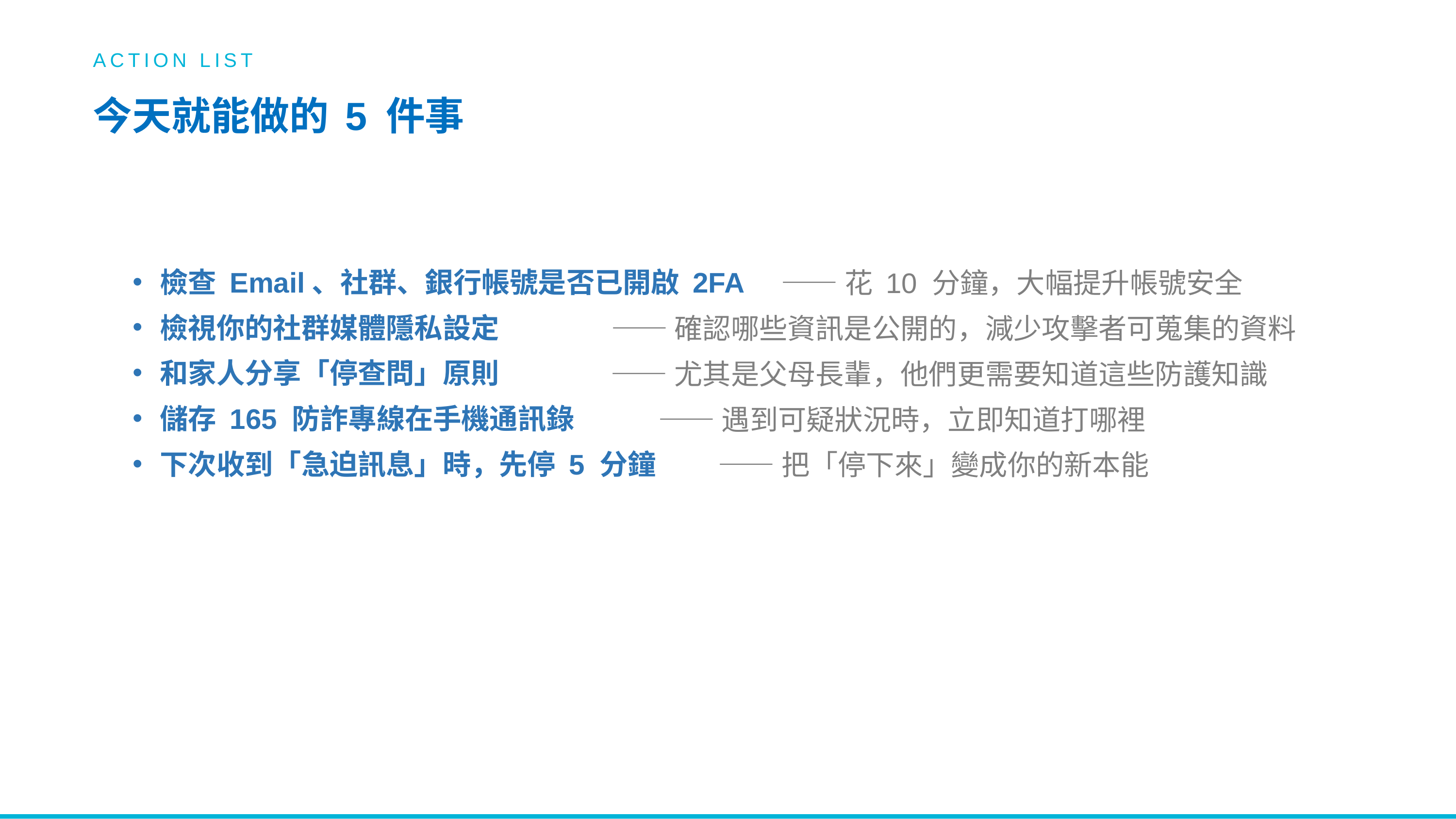

ACTION LIST
今天就能做的 5 件事
檢查 Email、社群、銀行帳號是否已開啟 2FA
——花 10 分鐘，大幅提升帳號安全
檢視你的社群媒體隱私設定
——確認哪些資訊是公開的，減少攻擊者可蒐集的資料
和家人分享「停查問」原則
——尤其是父母長輩，他們更需要知道這些防護知識
儲存 165 防詐專線在手機通訊錄
——遇到可疑狀況時，立即知道打哪裡
下次收到「急迫訊息」時，先停 5 分鐘
——把「停下來」變成你的新本能